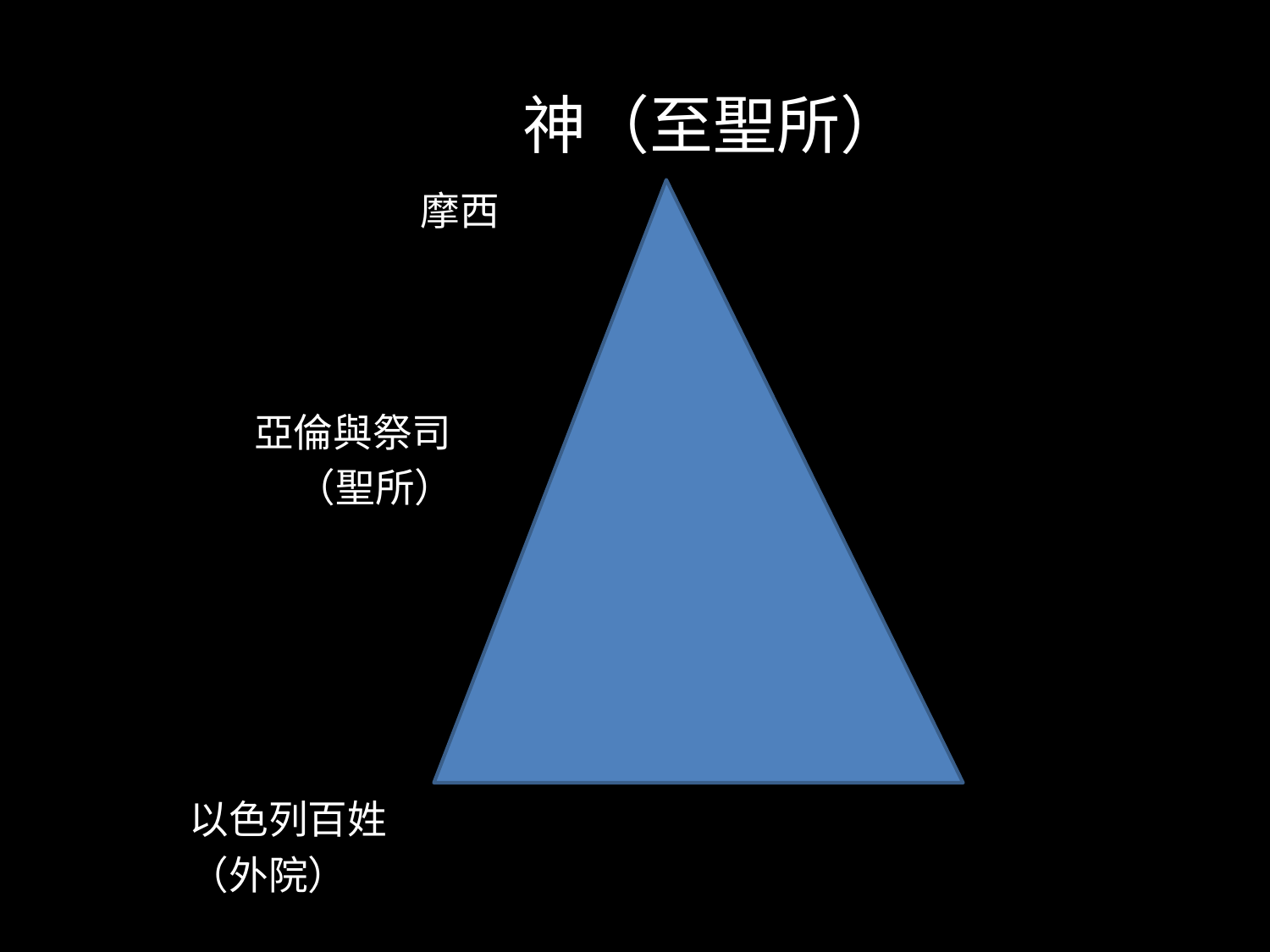

# 神（至聖所）
			        摩西

		亞倫與祭司
	              （聖所）

            以色列百姓
	  （外院）